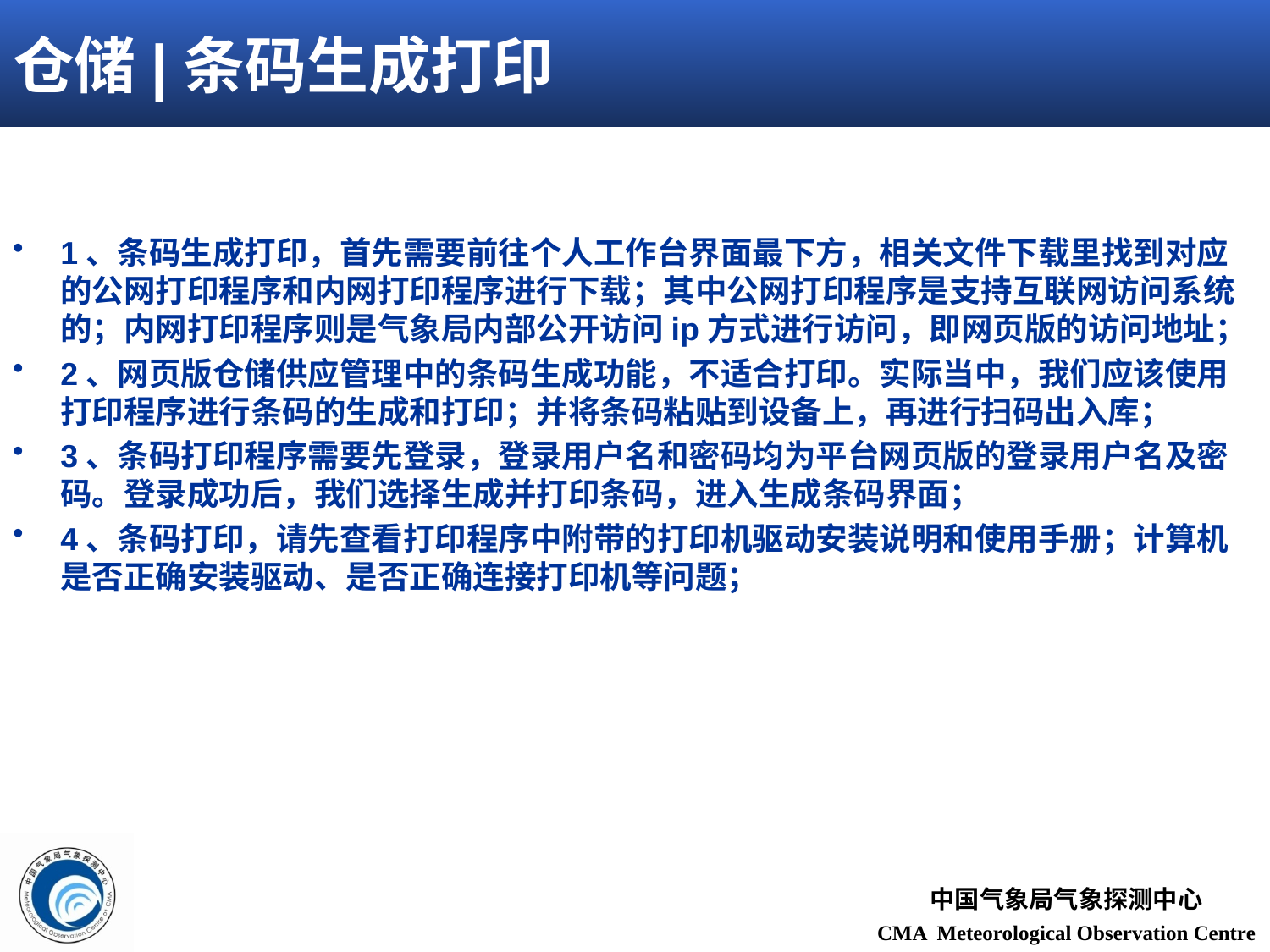

# 仓储|条码生成打印

1、条码生成打印，首先需要前往个人工作台界面最下方，相关文件下载里找到对应的公网打印程序和内网打印程序进行下载；其中公网打印程序是支持互联网访问系统的；内网打印程序则是气象局内部公开访问ip方式进行访问，即网页版的访问地址；
2、网页版仓储供应管理中的条码生成功能，不适合打印。实际当中，我们应该使用打印程序进行条码的生成和打印；并将条码粘贴到设备上，再进行扫码出入库；
3、条码打印程序需要先登录，登录用户名和密码均为平台网页版的登录用户名及密码。登录成功后，我们选择生成并打印条码，进入生成条码界面；
4、条码打印，请先查看打印程序中附带的打印机驱动安装说明和使用手册；计算机是否正确安装驱动、是否正确连接打印机等问题；